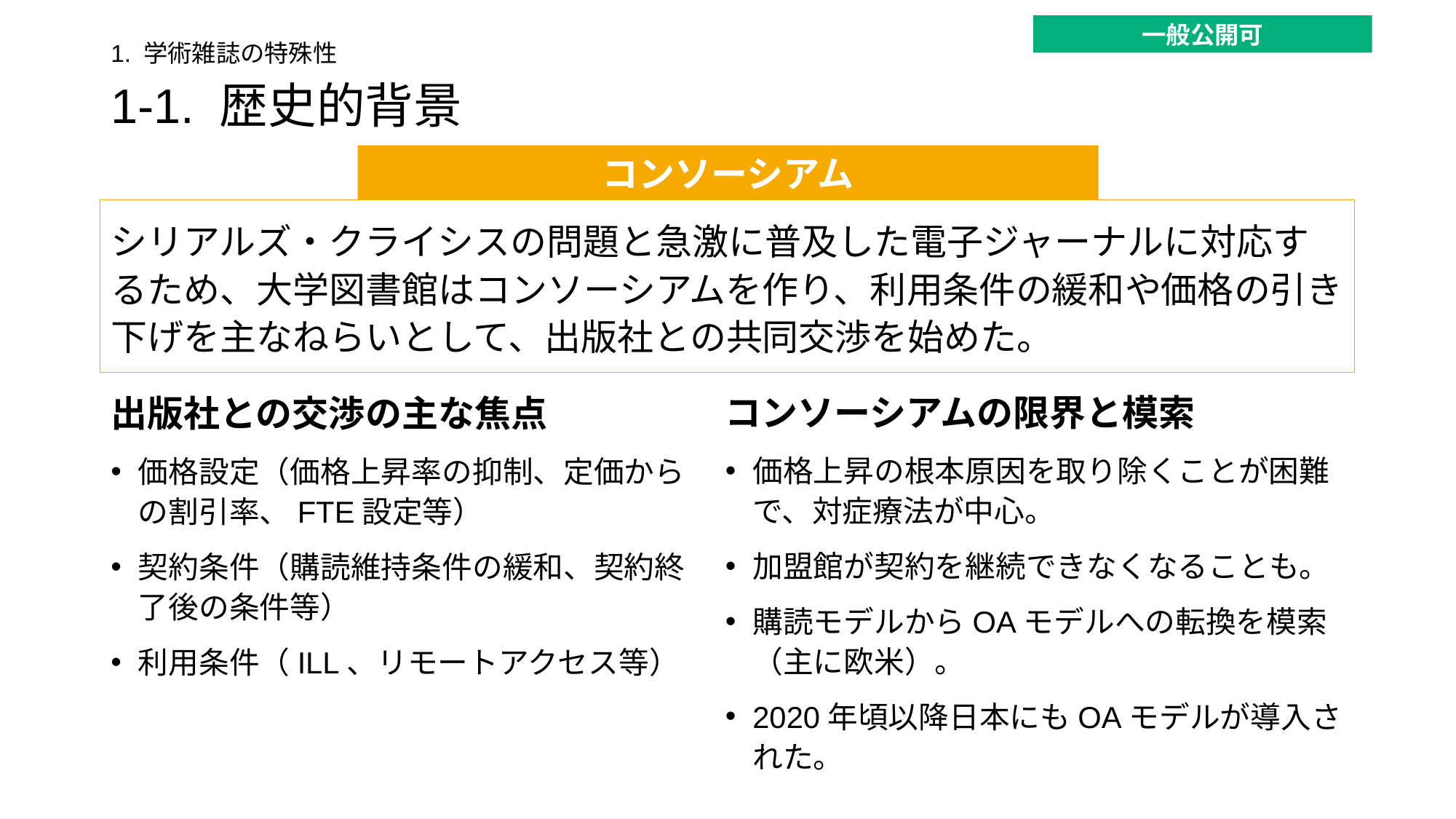

一般公開可
1. 学術雑誌の特殊性
# 1-1. 歴史的背景
コンソーシアム
シリアルズ・クライシスの問題と急激に普及した電子ジャーナルに対応するため、大学図書館はコンソーシアムを作り、利用条件の緩和や価格の引き下げを主なねらいとして、出版社との共同交渉を始めた。
コンソーシアムの限界と模索
価格上昇の根本原因を取り除くことが困難で、対症療法が中心。
加盟館が契約を継続できなくなることも。
購読モデルからOAモデルへの転換を模索（主に欧米）。
2020年頃以降日本にもOAモデルが導入された。

出版社との交渉の主な焦点
価格設定（価格上昇率の抑制、定価からの割引率、FTE設定等）
契約条件（購読維持条件の緩和、契約終了後の条件等）
利用条件（ILL、リモートアクセス等）